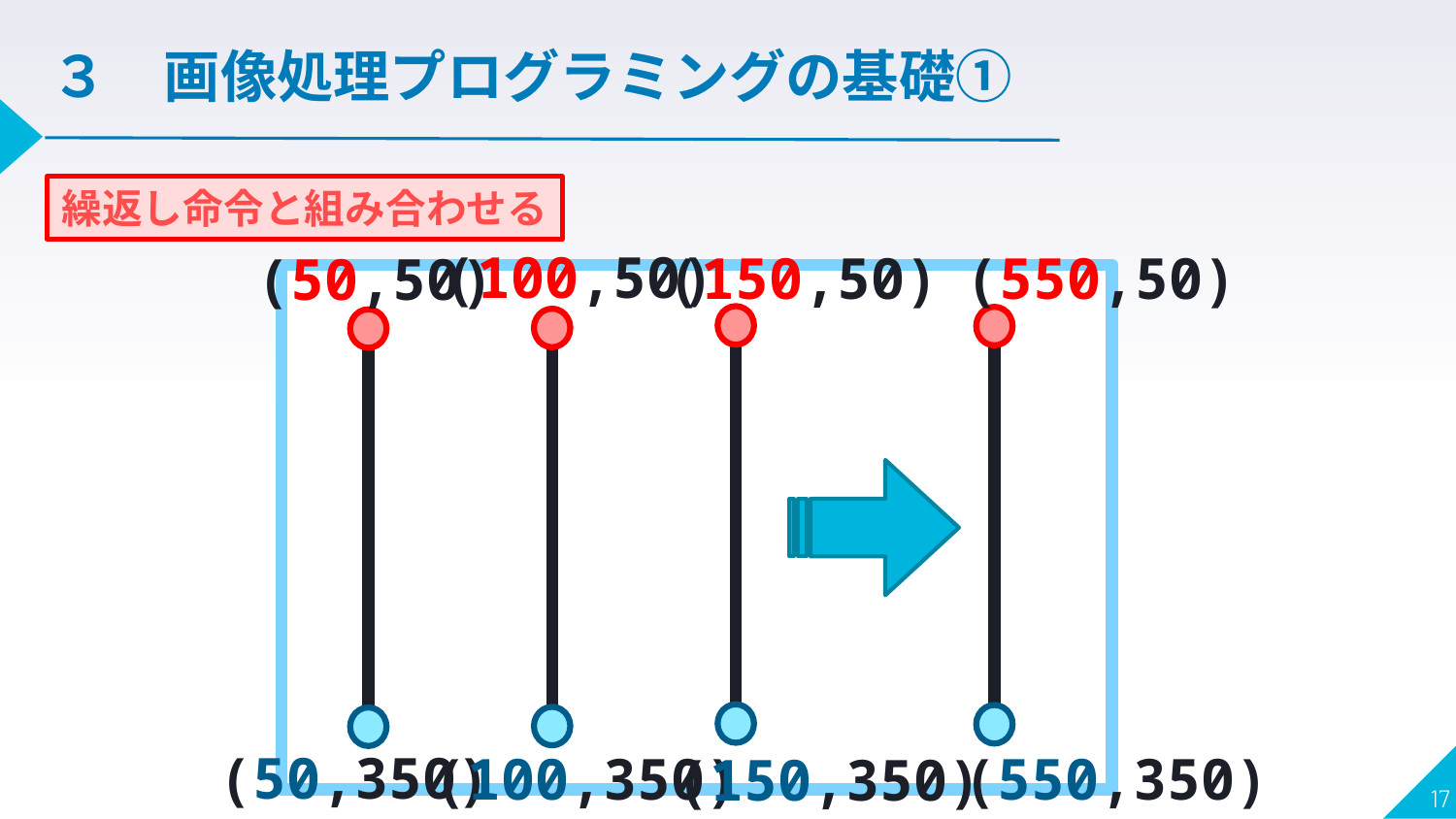

３　画像処理プログラミングの基礎①
繰返し命令と組み合わせる
(100,50)
(150,50)
(550,50)
(50,50)

(50,350)
(550,350)
(100,350)
(150,350)
17